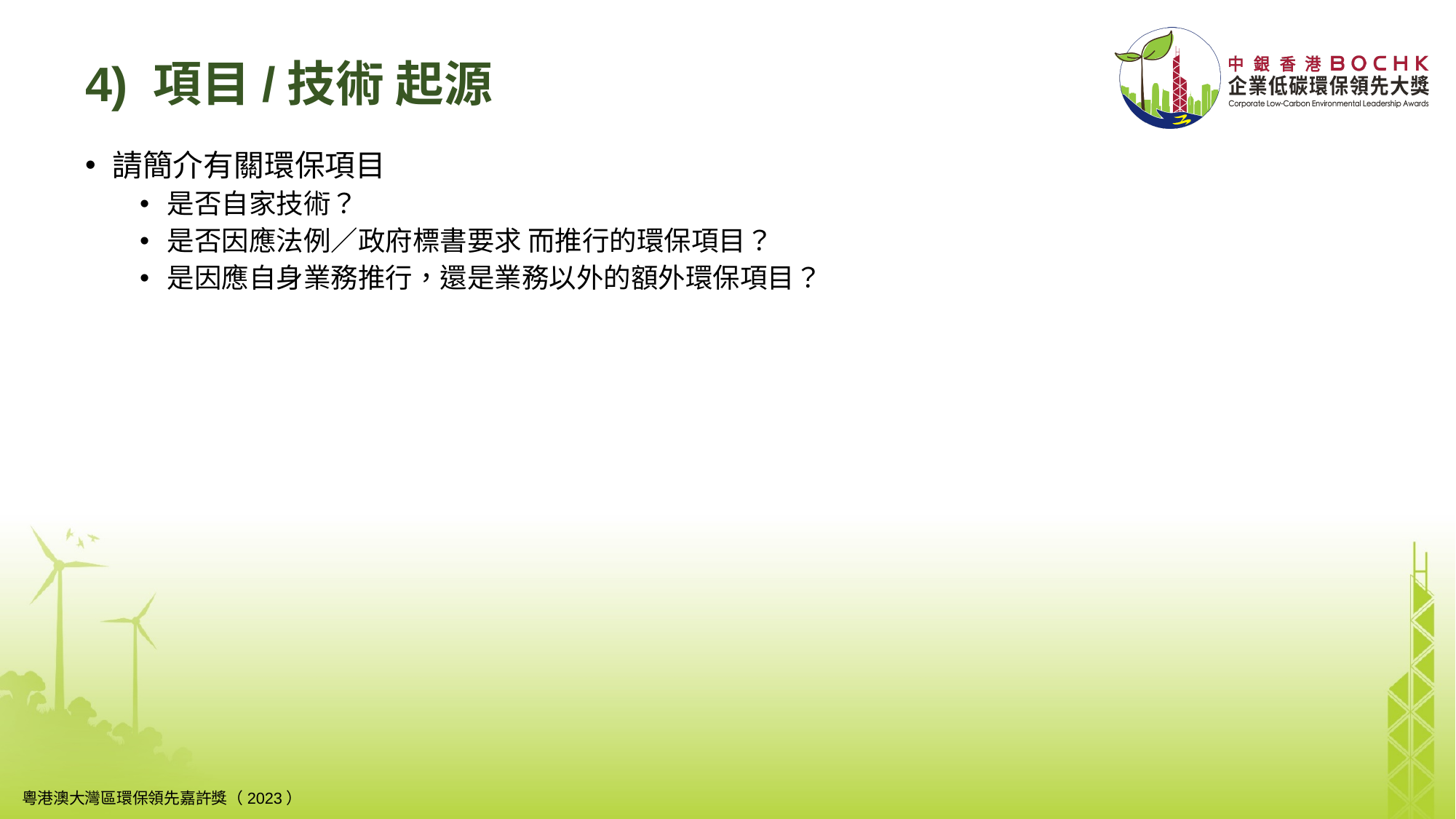

# 4) 項目/技術 起源
請簡介有關環保項目
是否自家技術？
是否因應法例／政府標書要求 而推行的環保項目？
是因應自身業務推行，還是業務以外的額外環保項目？